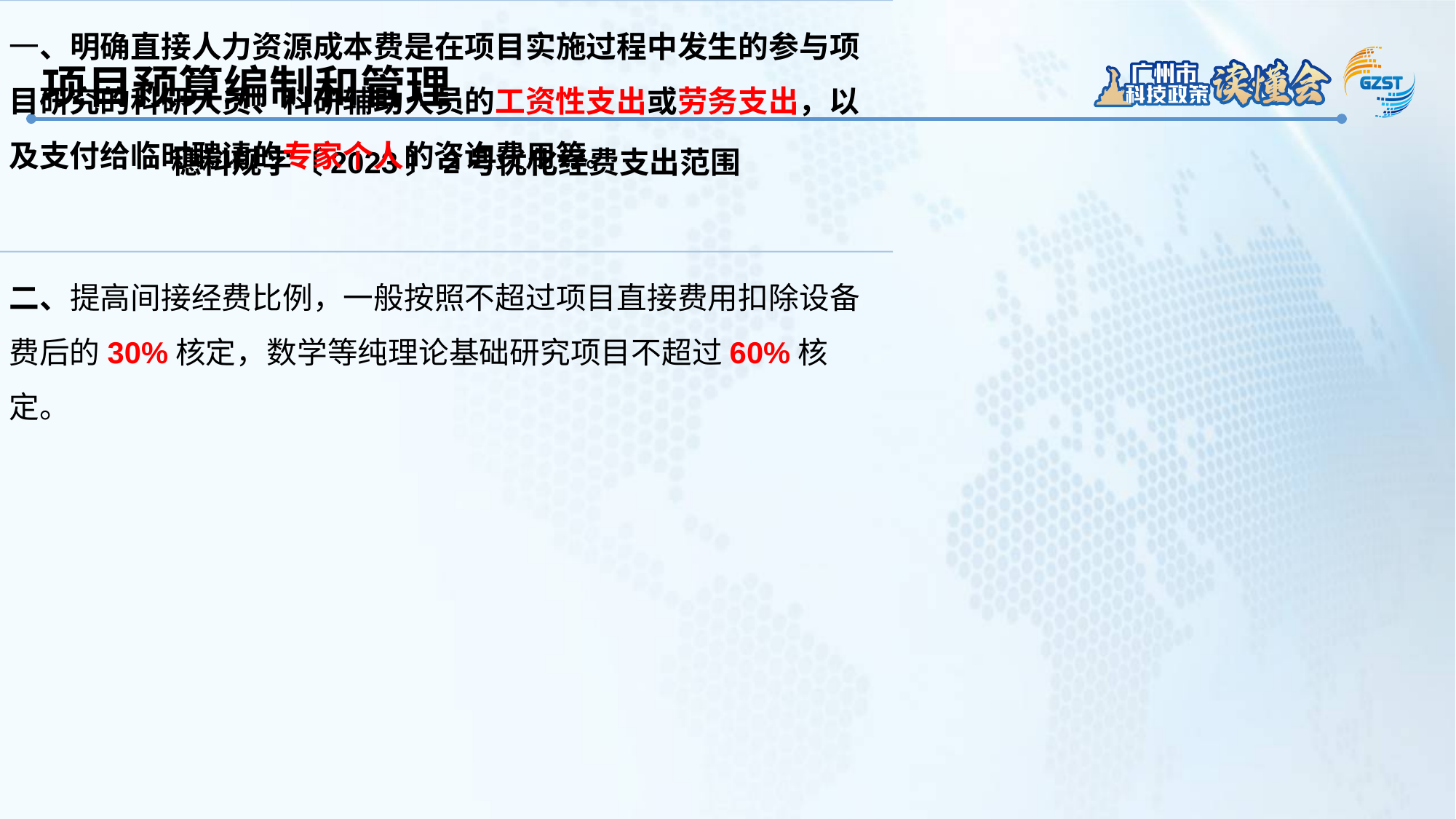

项目预算编制和管理
穗科规字〔2023〕2号优化经费支出范围
一、明确直接人力资源成本费是在项目实施过程中发生的参与项目研究的科研人员、科研辅助人员的工资性支出或劳务支出，以及支付给临时聘请的专家个人的咨询费用等。
二、提高间接经费比例，一般按照不超过项目直接费用扣除设备费后的30%核定，数学等纯理论基础研究项目不超过60%核定。